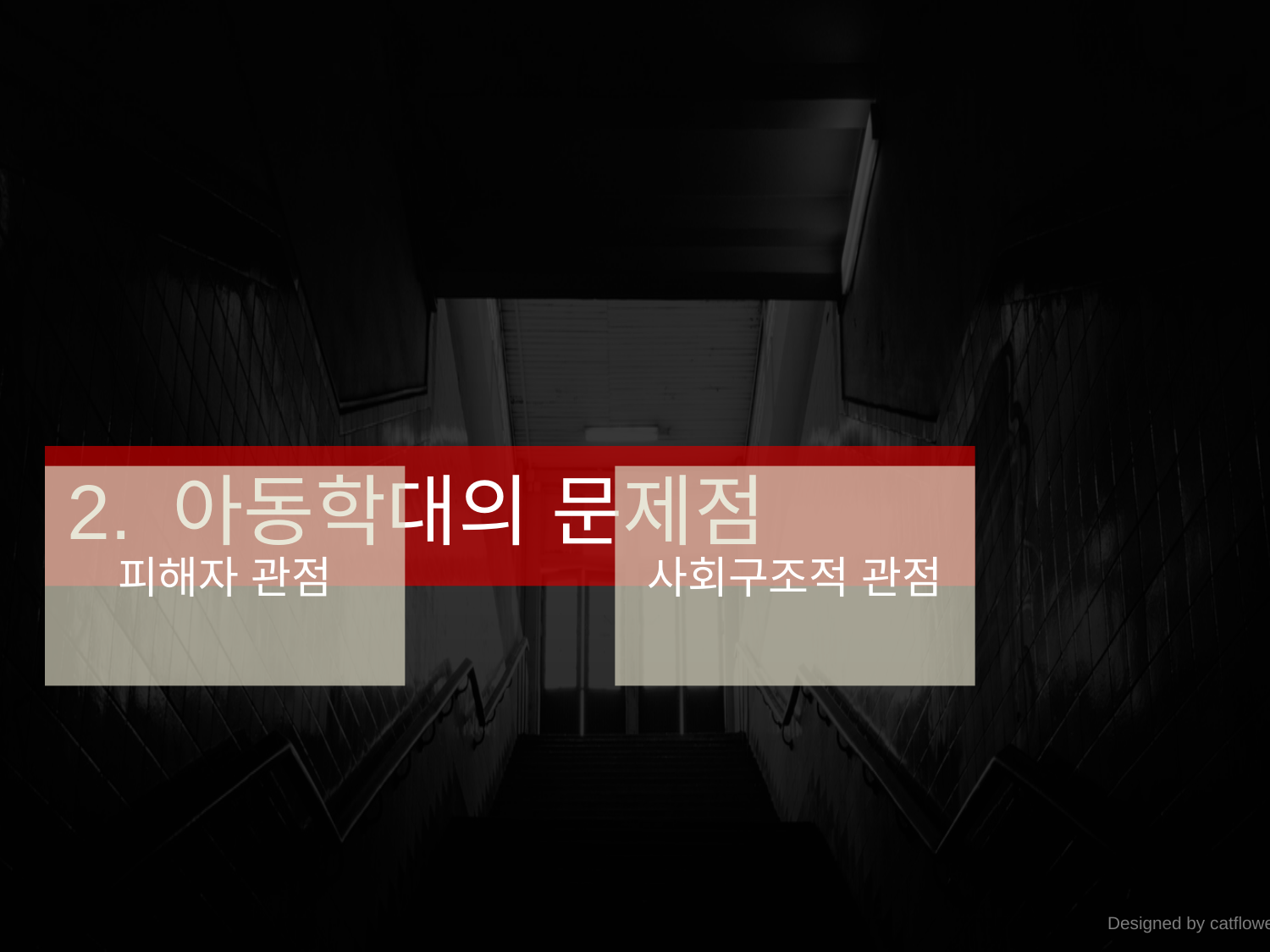

2. 아동학대의 문제점
피해자 관점
사회구조적 관점
Designed by catflowerbox